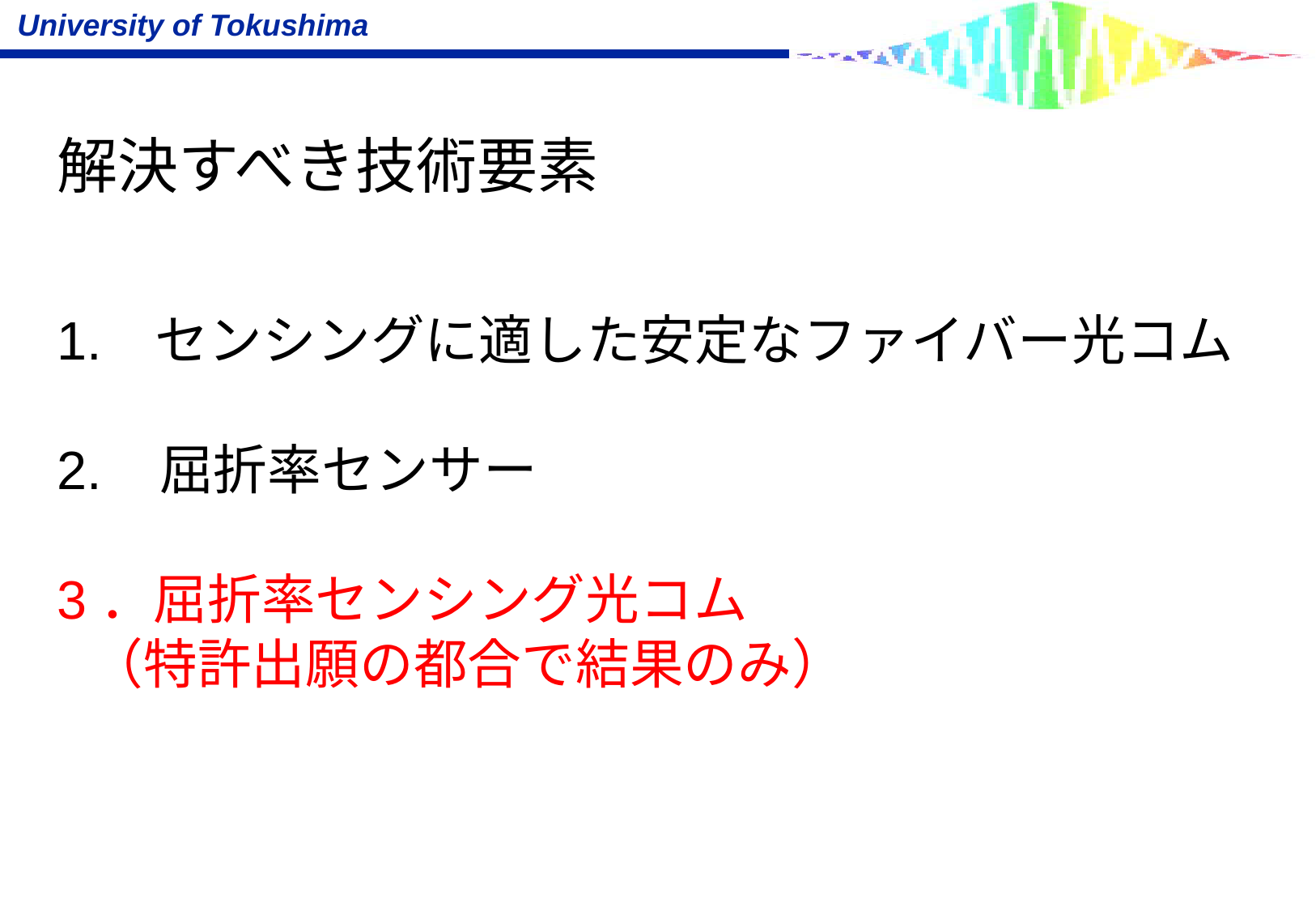

解決すべき技術要素
  センシングに適した安定なファイバー光コム
2.   屈折率センサー
3．屈折率センシング光コム
（特許出願の都合で結果のみ）